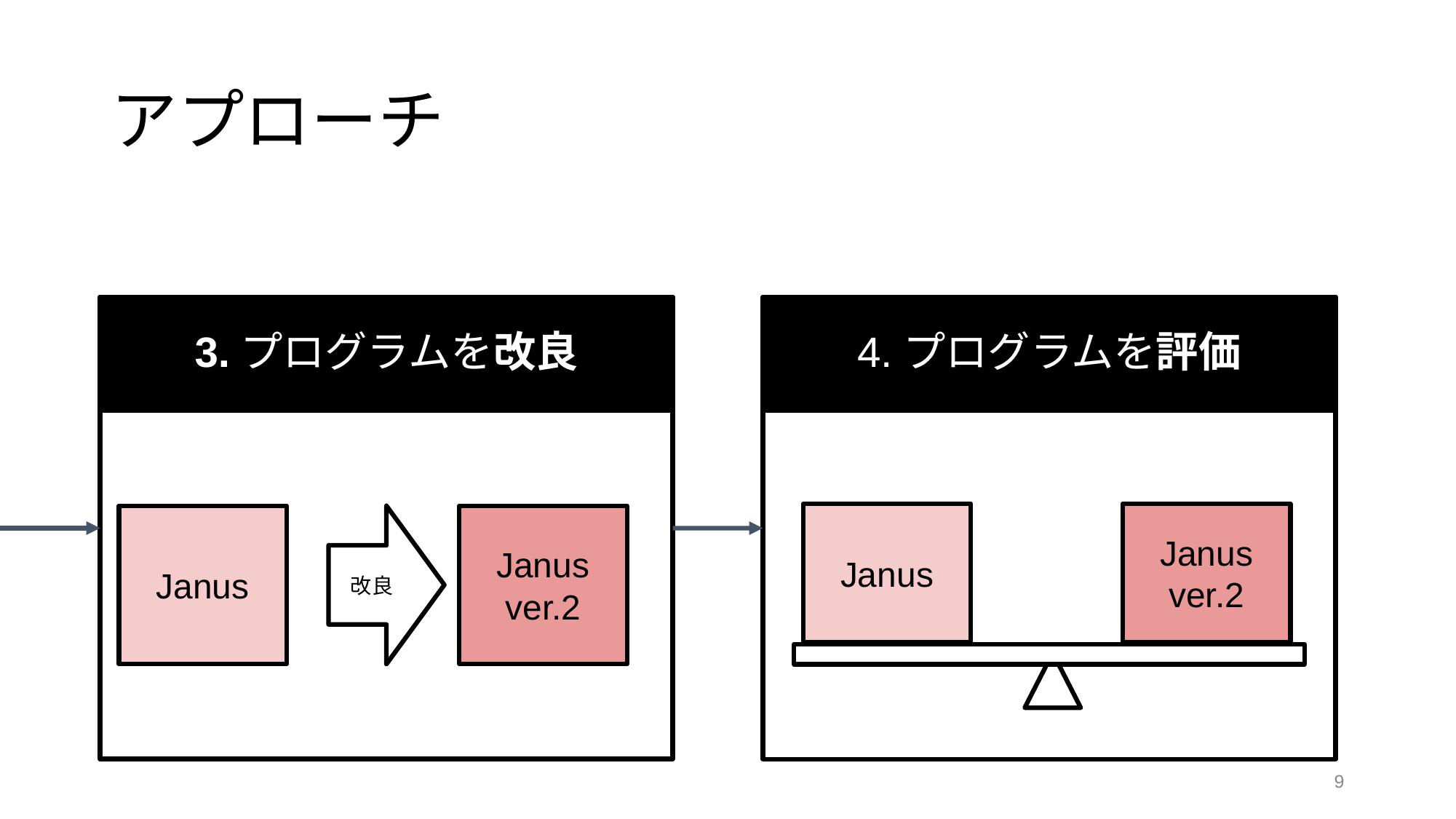

# アプローチ

3.プログラムを改良
4.プログラムを評価

Janus
Janus ver.2
Janus
改良
Janus ver.2

9